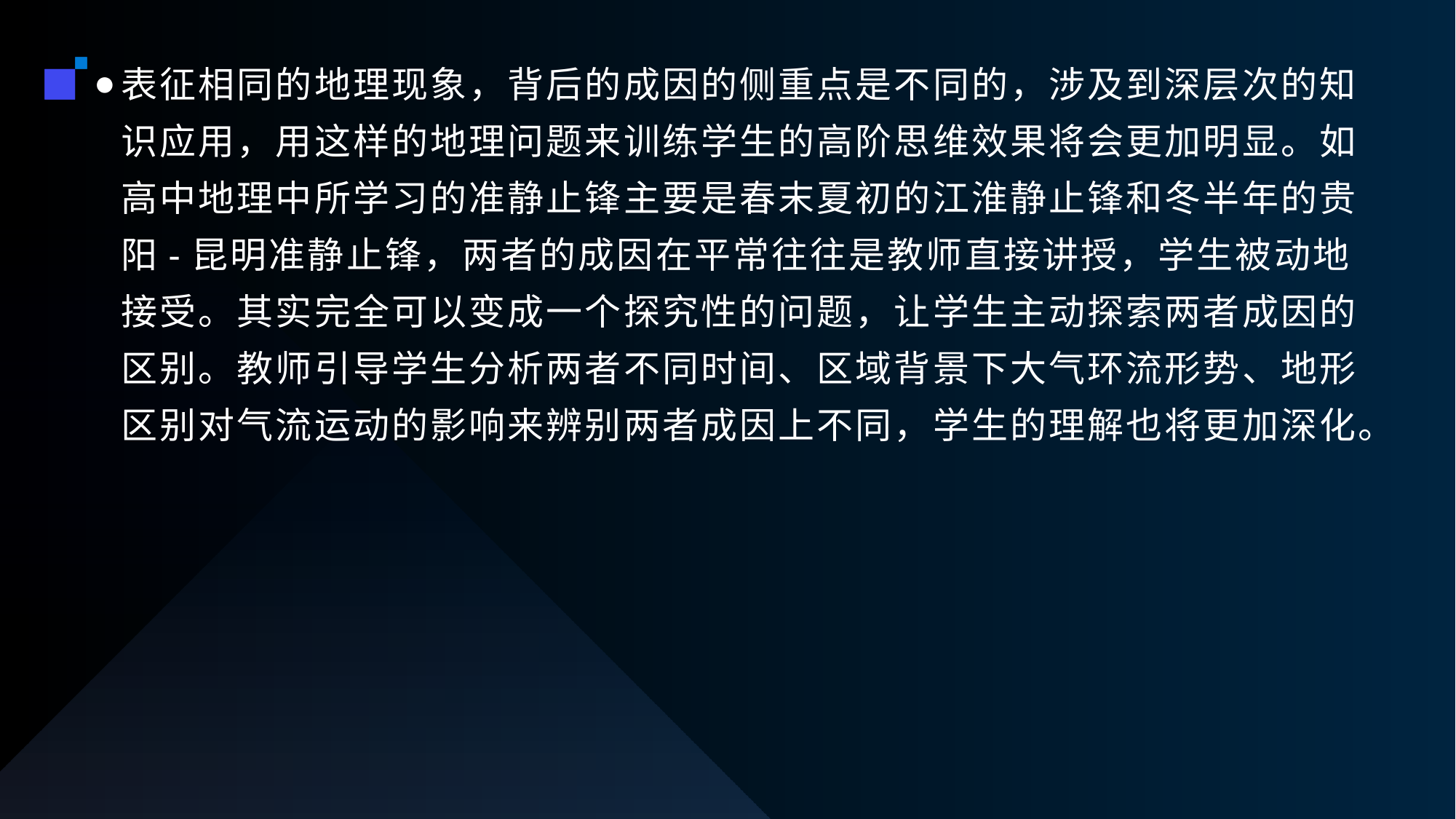

表征相同的地理现象，背后的成因的侧重点是不同的，涉及到深层次的知识应用，用这样的地理问题来训练学生的高阶思维效果将会更加明显。如高中地理中所学习的准静止锋主要是春末夏初的江淮静止锋和冬半年的贵阳-昆明准静止锋，两者的成因在平常往往是教师直接讲授，学生被动地接受。其实完全可以变成一个探究性的问题，让学生主动探索两者成因的区别。教师引导学生分析两者不同时间、区域背景下大气环流形势、地形区别对气流运动的影响来辨别两者成因上不同，学生的理解也将更加深化。